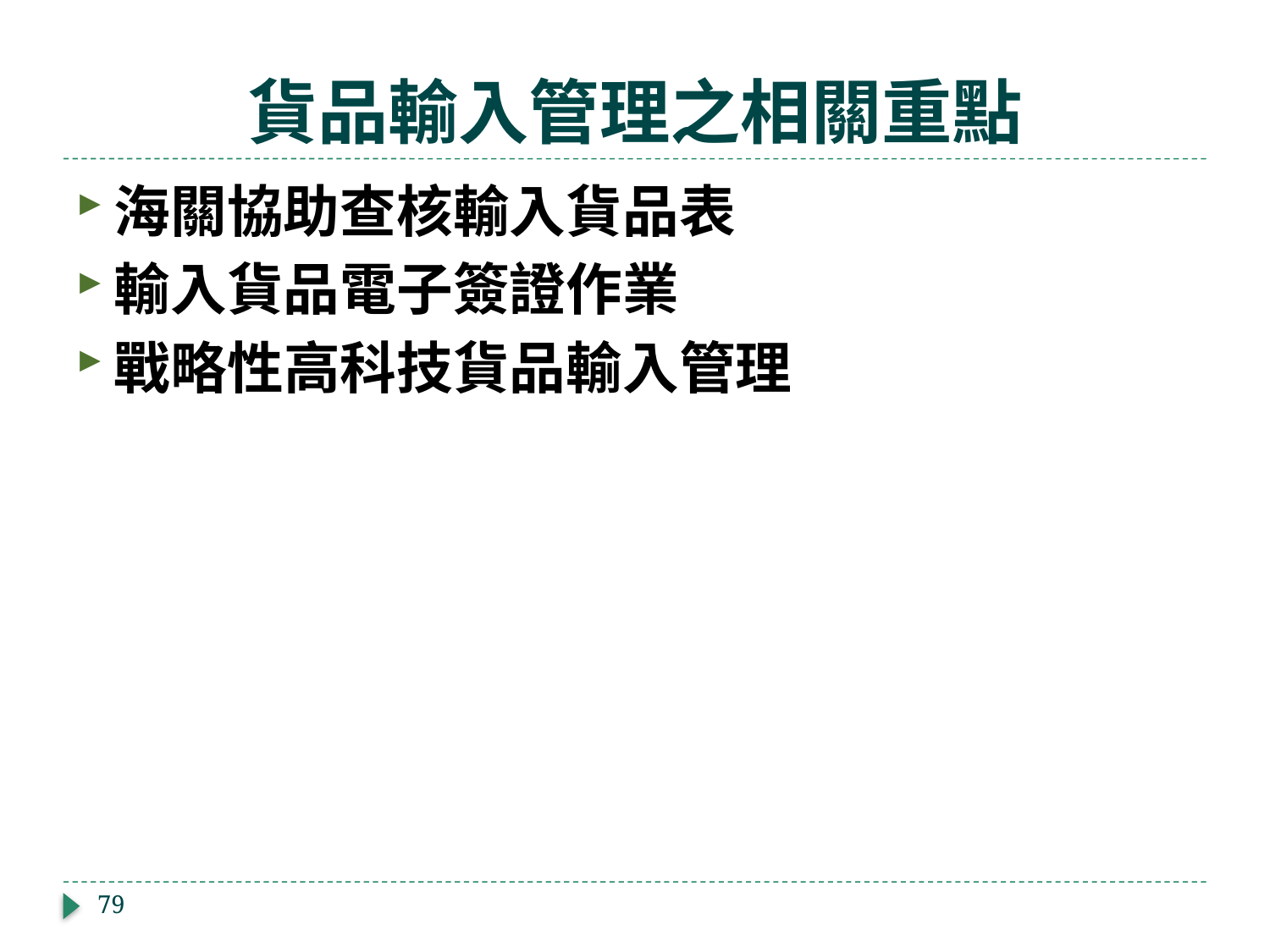

# 貨品輸入管理之相關重點
海關協助查核輸入貨品表
輸入貨品電子簽證作業
戰略性高科技貨品輸入管理
79